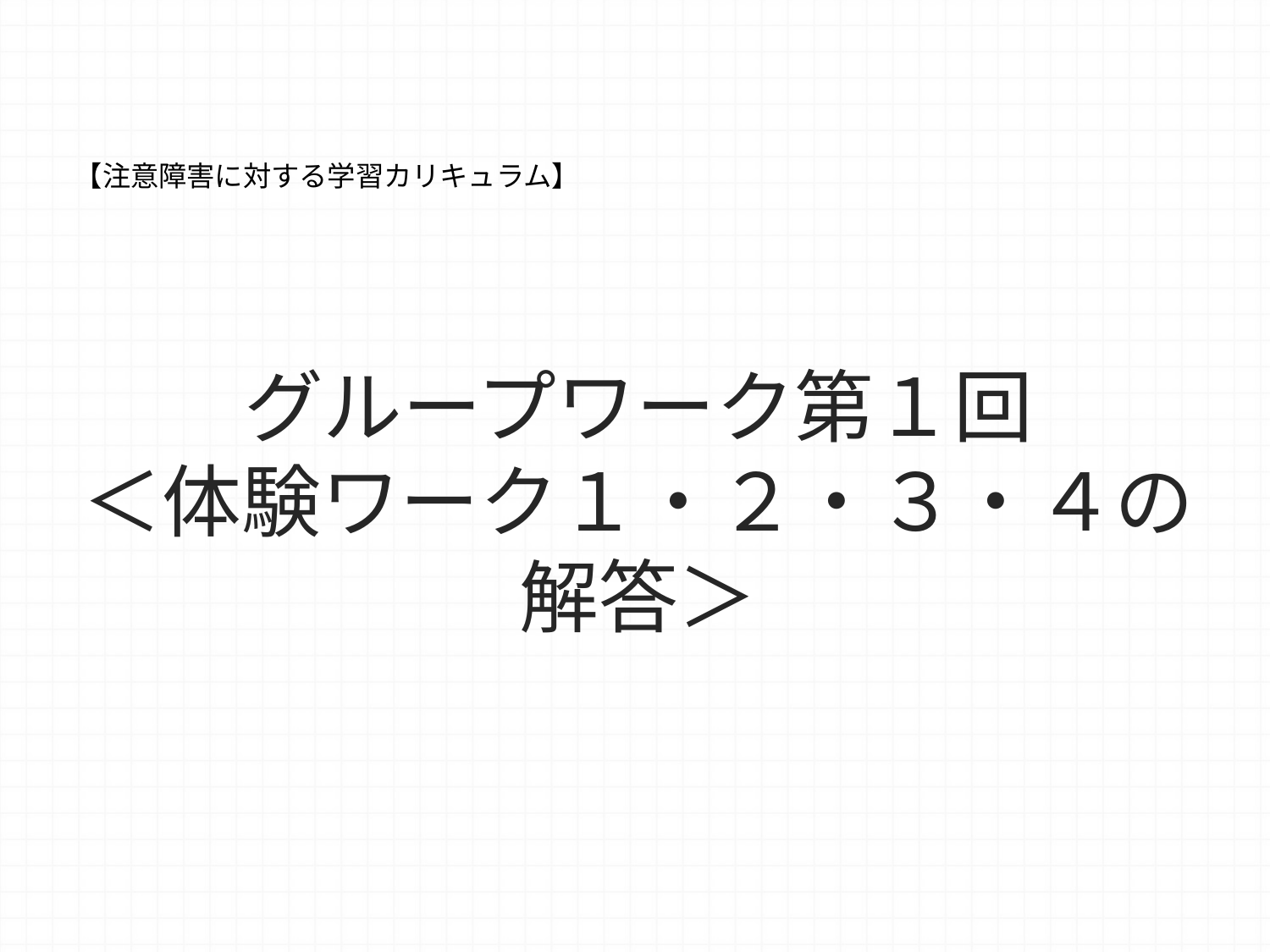

# グループワーク第１回 ＜体験ワーク１・２・３・４の解答＞
【注意障害に対する学習カリキュラム】